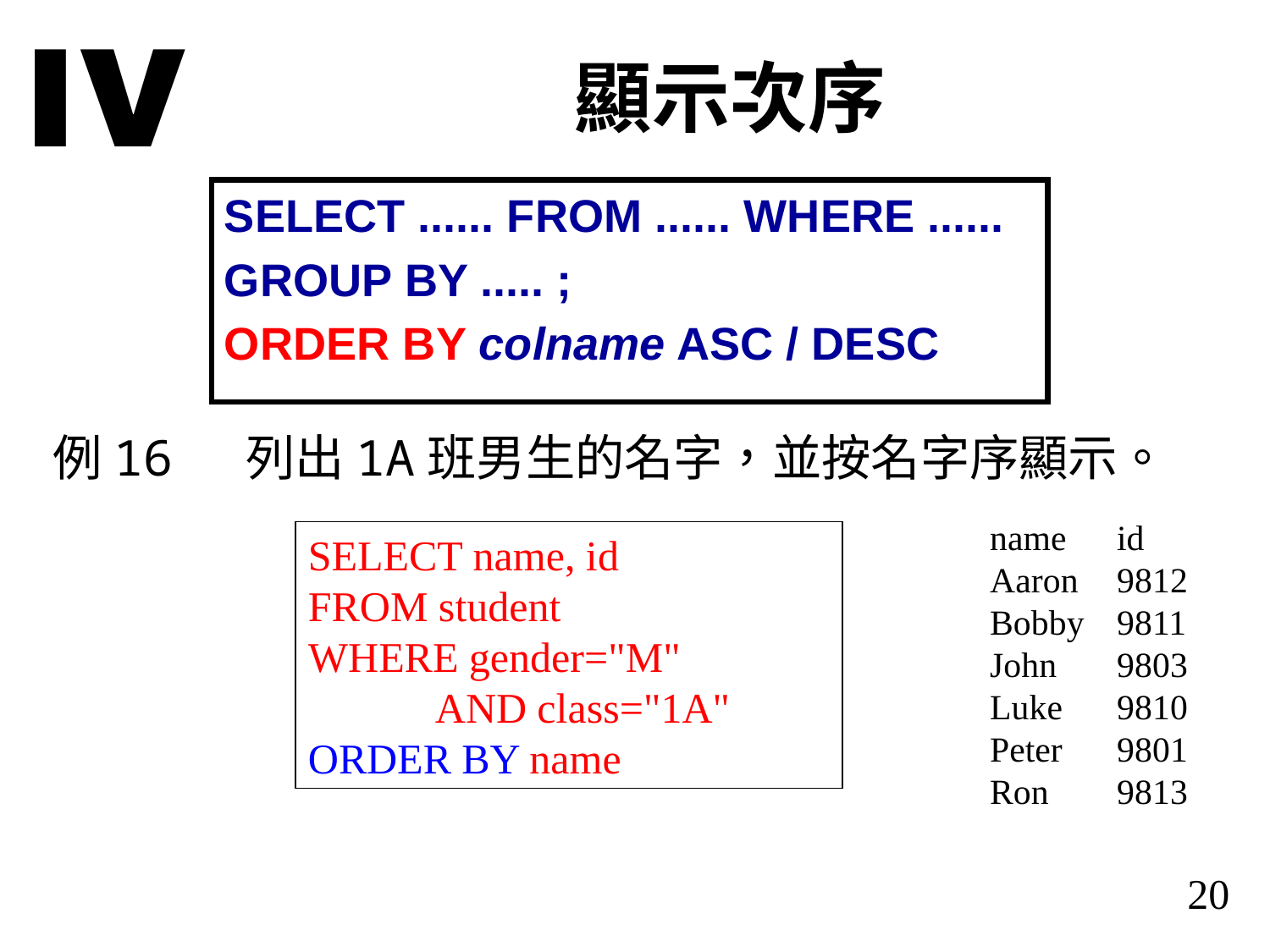

IV
顯示次序
SELECT ...... FROM ...... WHERE ......
GROUP BY ..... ;
ORDER BY colname ASC / DESC
例16	列出1A班男生的名字，並按名字序顯示。
name	id
Aaron	9812
Bobby	9811
John	9803
Luke	9810
Peter	9801
Ron	9813
SELECT name, id
FROM student
WHERE gender="M"
	AND class="1A"
ORDER BY name
20